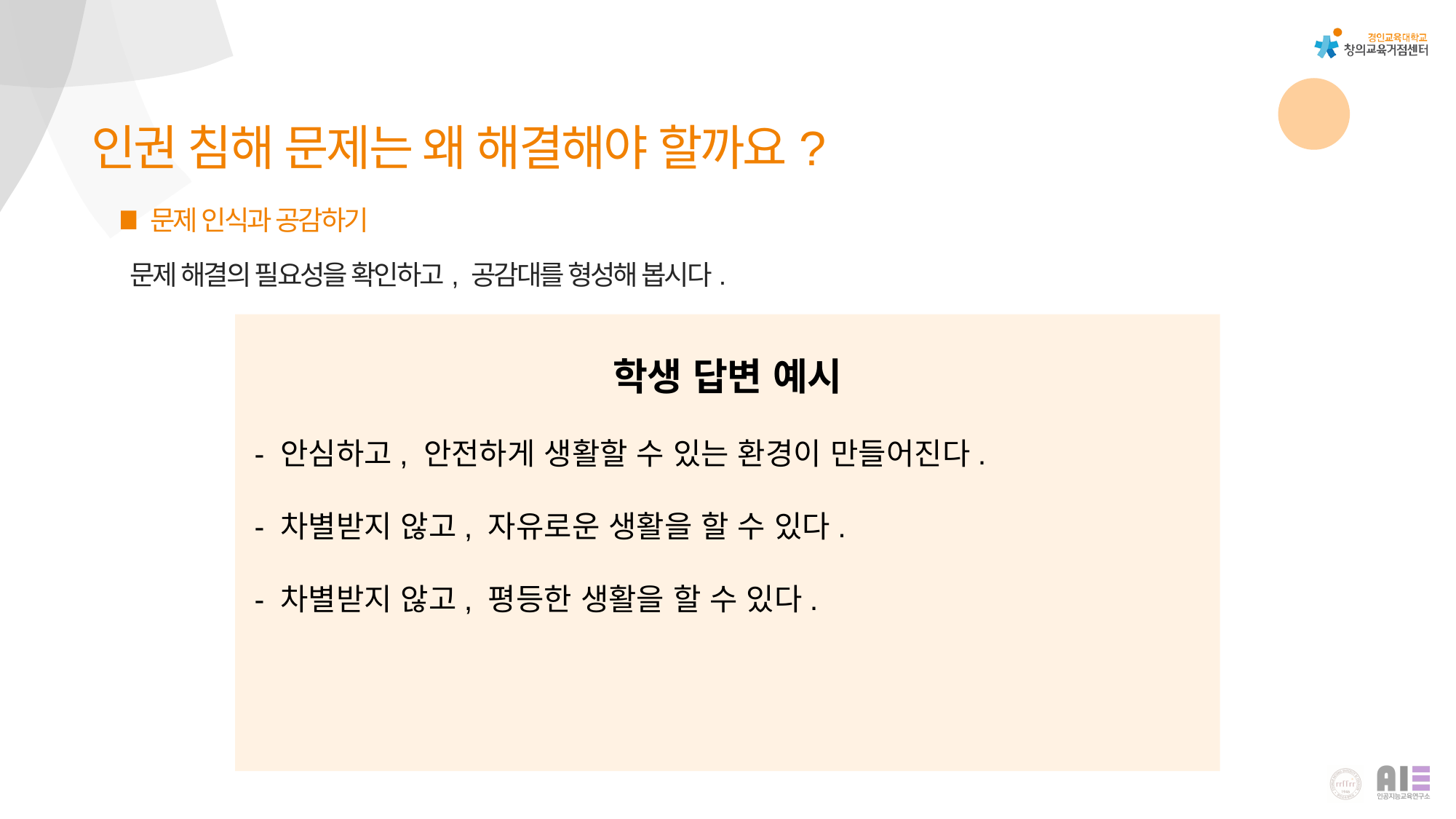

인권 침해 문제는 왜 해결해야 할까요?
문제 인식과 공감하기

문제 해결의 필요성을 확인하고, 공감대를 형성해 봅시다.

학생 답변 예시

 - 안심하고, 안전하게 생활할 수 있는 환경이 만들어진다.

 - 차별받지 않고, 자유로운 생활을 할 수 있다.

 - 차별받지 않고, 평등한 생활을 할 수 있다.